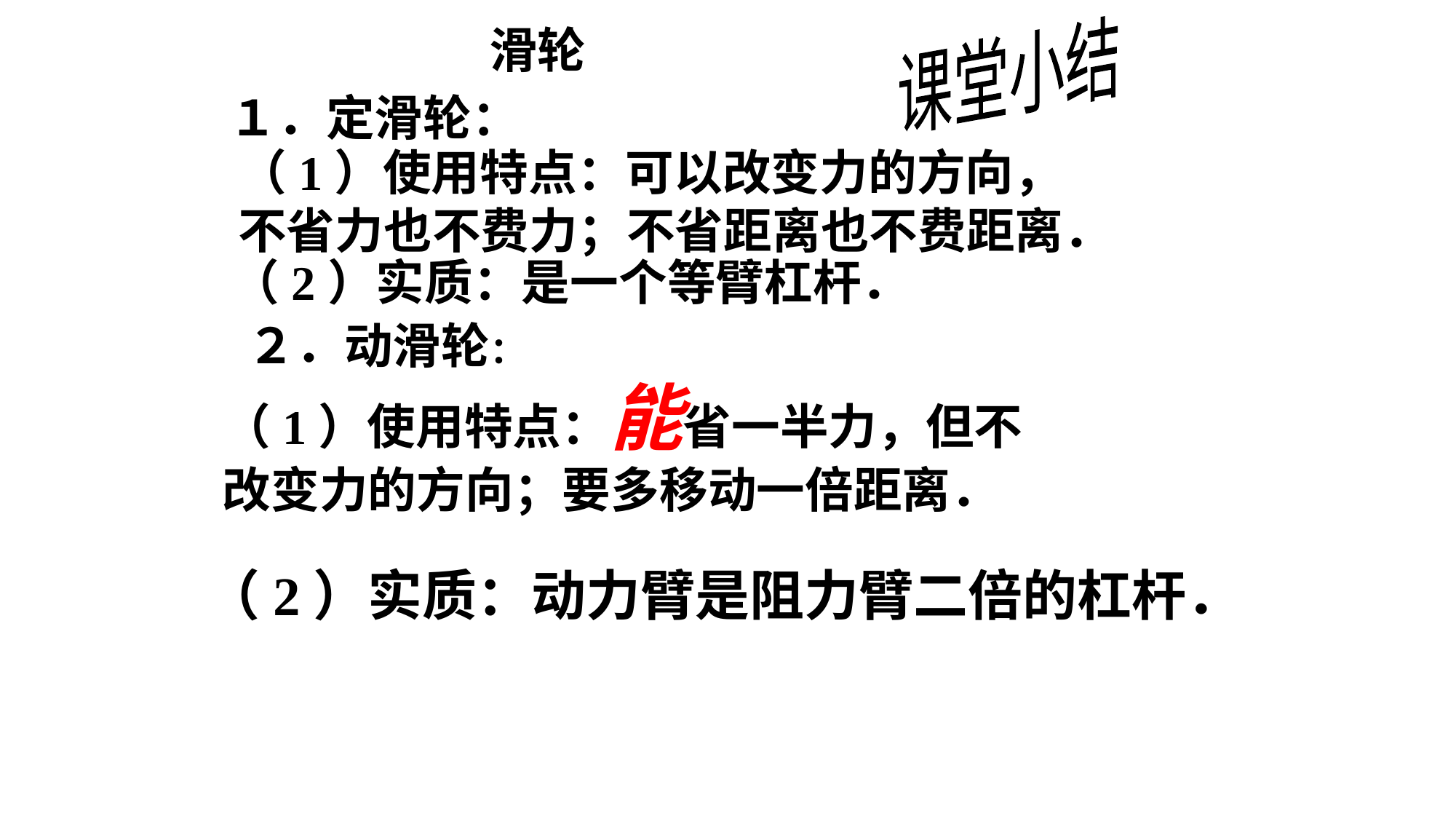

课堂小结
滑轮
１．定滑轮：
（1）使用特点：可以改变力的方向，不省力也不费力；不省距离也不费距离．
（2）实质：是一个等臂杠杆．
２．动滑轮：
（1）使用特点：能省一半力，但不改变力的方向；要多移动一倍距离．
（2）实质：动力臂是阻力臂二倍的杠杆．